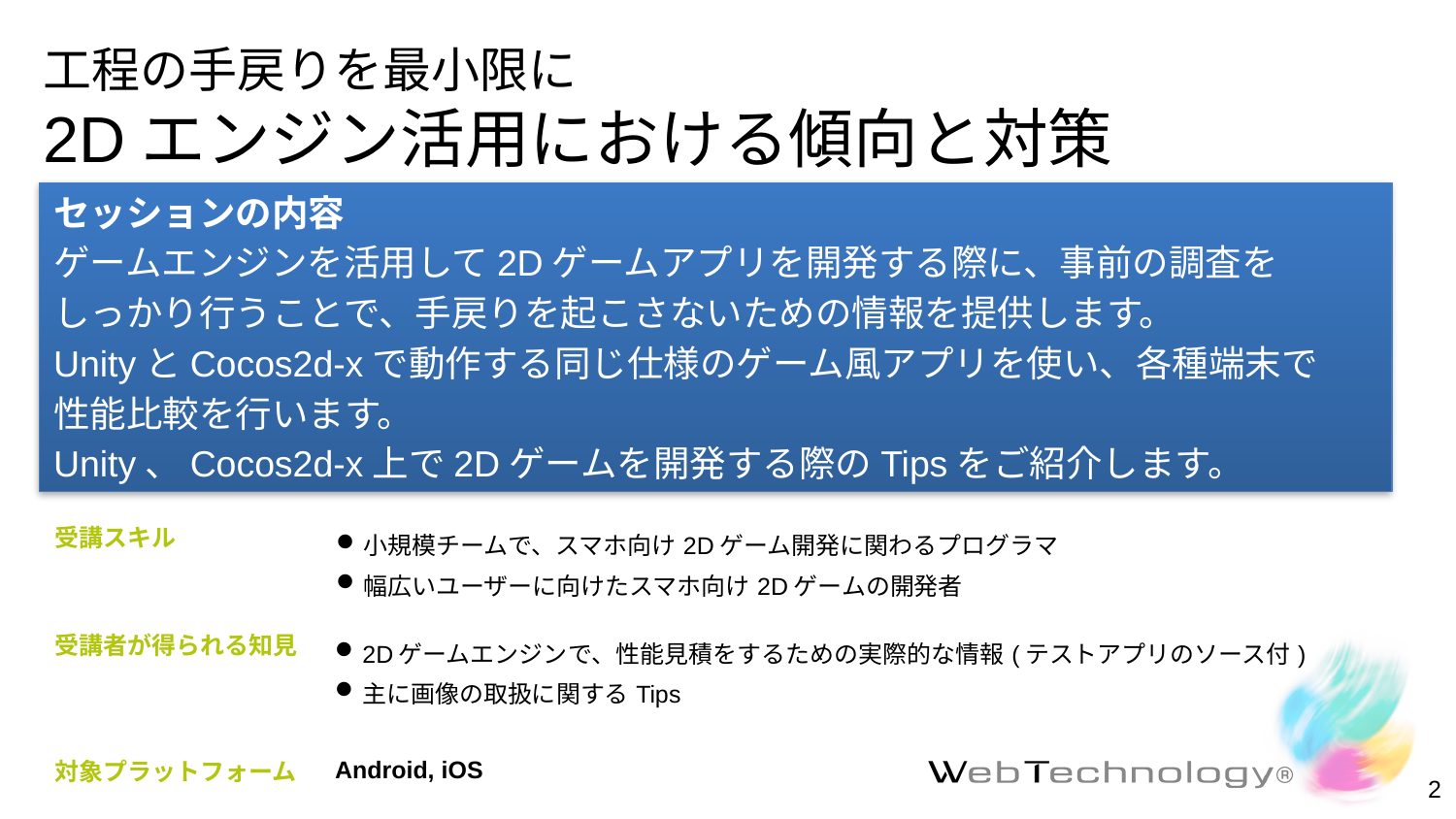

# 工程の手戻りを最小限に 2Dエンジン活用における傾向と対策
セッションの内容
ゲームエンジンを活用して2Dゲームアプリを開発する際に、事前の調査を
しっかり行うことで、手戻りを起こさないための情報を提供します。
UnityとCocos2d-xで動作する同じ仕様のゲーム風アプリを使い、各種端末で
性能比較を行います。
Unity、Cocos2d-x上で2Dゲームを開発する際のTipsをご紹介します。
| 受講スキル | 小規模チームで、スマホ向け2Dゲーム開発に関わるプログラマ 幅広いユーザーに向けたスマホ向け2Dゲームの開発者 |
| --- | --- |
| 受講者が得られる知見 | 2Dゲームエンジンで、性能見積をするための実際的な情報(テストアプリのソース付) 主に画像の取扱に関するTips |
| 対象プラットフォーム | Android, iOS |
2